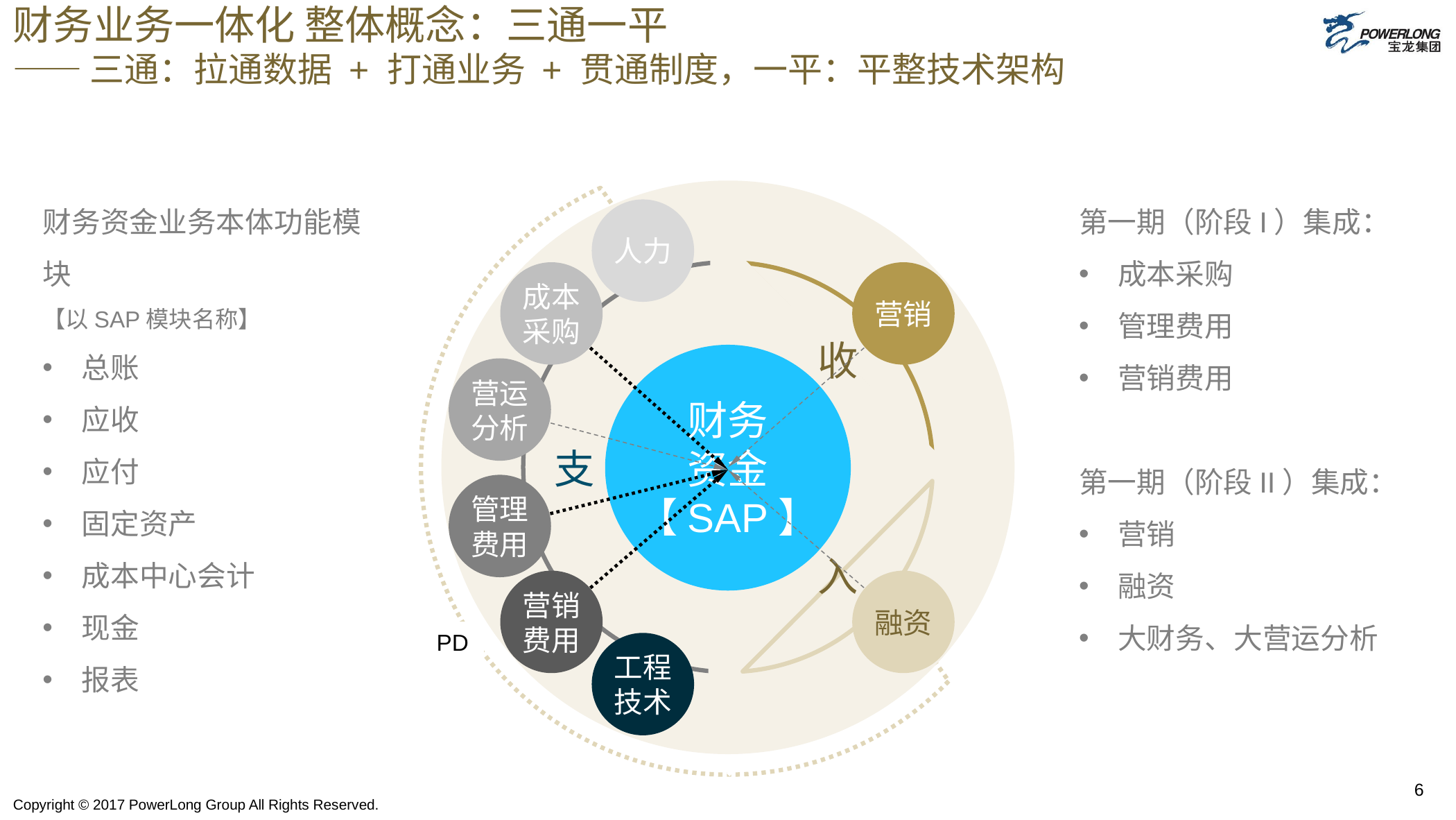

# 财务业务一体化 整体概念：三通一平 —— 三通：拉通数据 + 打通业务 + 贯通制度，一平：平整技术架构

财务资金业务本体功能模块
【以SAP模块名称】
总账
应收
应付
固定资产
成本中心会计
现金
报表
第一期（阶段I）集成：
成本采购
管理费用
营销费用

第一期（阶段II）集成：
营销
融资
大财务、大营运分析

财务
资金
人力
成本
采购

营销
收
财务
资金
【SAP】
营运
分析
支
管理
费用
入
营销
费用
融资
PD
工程
技术